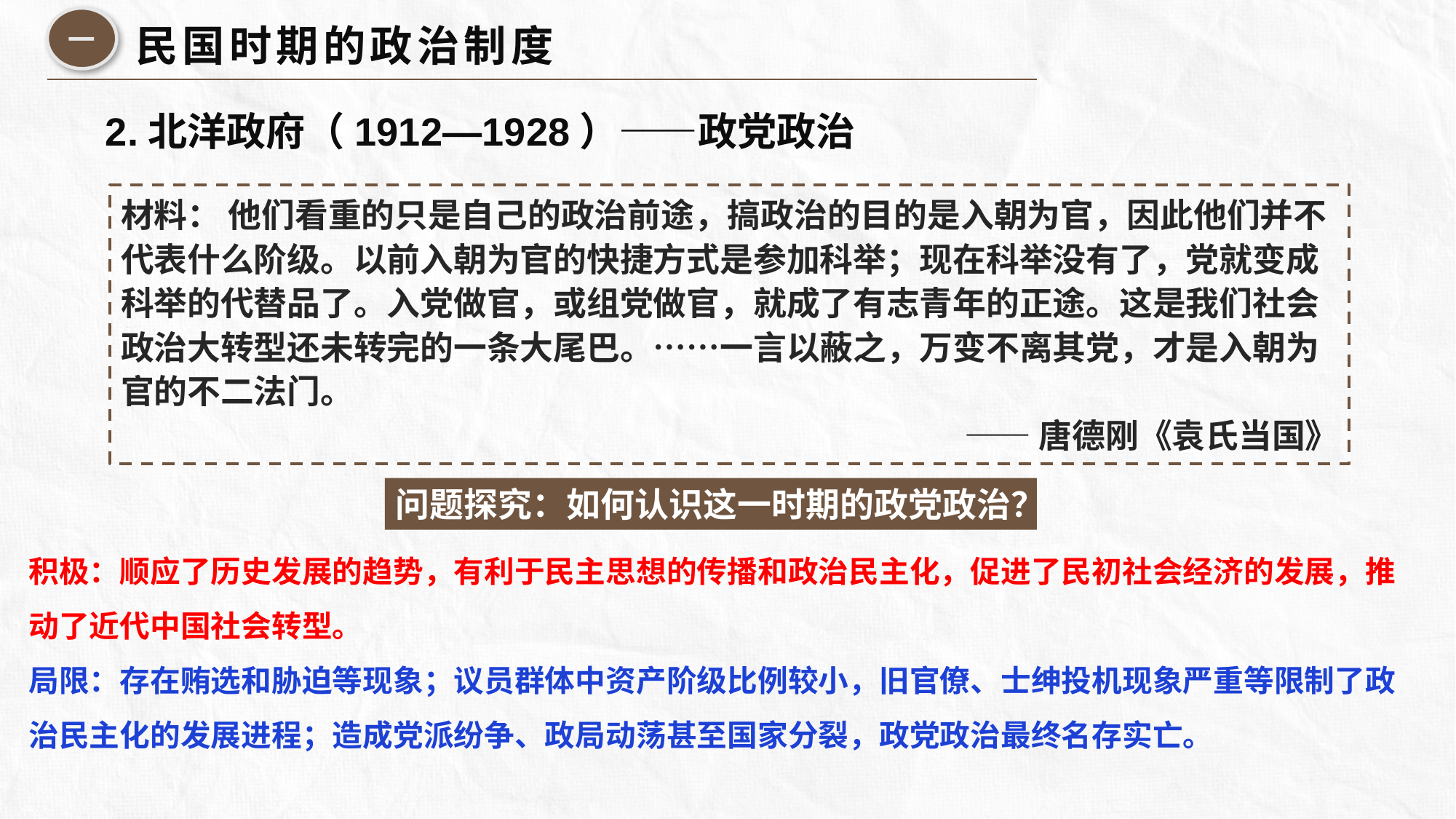

一
民国时期的政治制度
2.北洋政府（1912—1928）——政党政治
材料： 他们看重的只是自己的政治前途，搞政治的目的是入朝为官，因此他们并不代表什么阶级。以前入朝为官的快捷方式是参加科举；现在科举没有了，党就变成科举的代替品了。入党做官，或组党做官，就成了有志青年的正途。这是我们社会政治大转型还未转完的一条大尾巴。……一言以蔽之，万变不离其党，才是入朝为官的不二法门。
——唐德刚《袁氏当国》
问题探究：如何认识这一时期的政党政治？
积极：顺应了历史发展的趋势，有利于民主思想的传播和政治民主化，促进了民初社会经济的发展，推动了近代中国社会转型。
局限：存在贿选和胁迫等现象；议员群体中资产阶级比例较小，旧官僚、士绅投机现象严重等限制了政治民主化的发展进程；造成党派纷争、政局动荡甚至国家分裂，政党政治最终名存实亡。